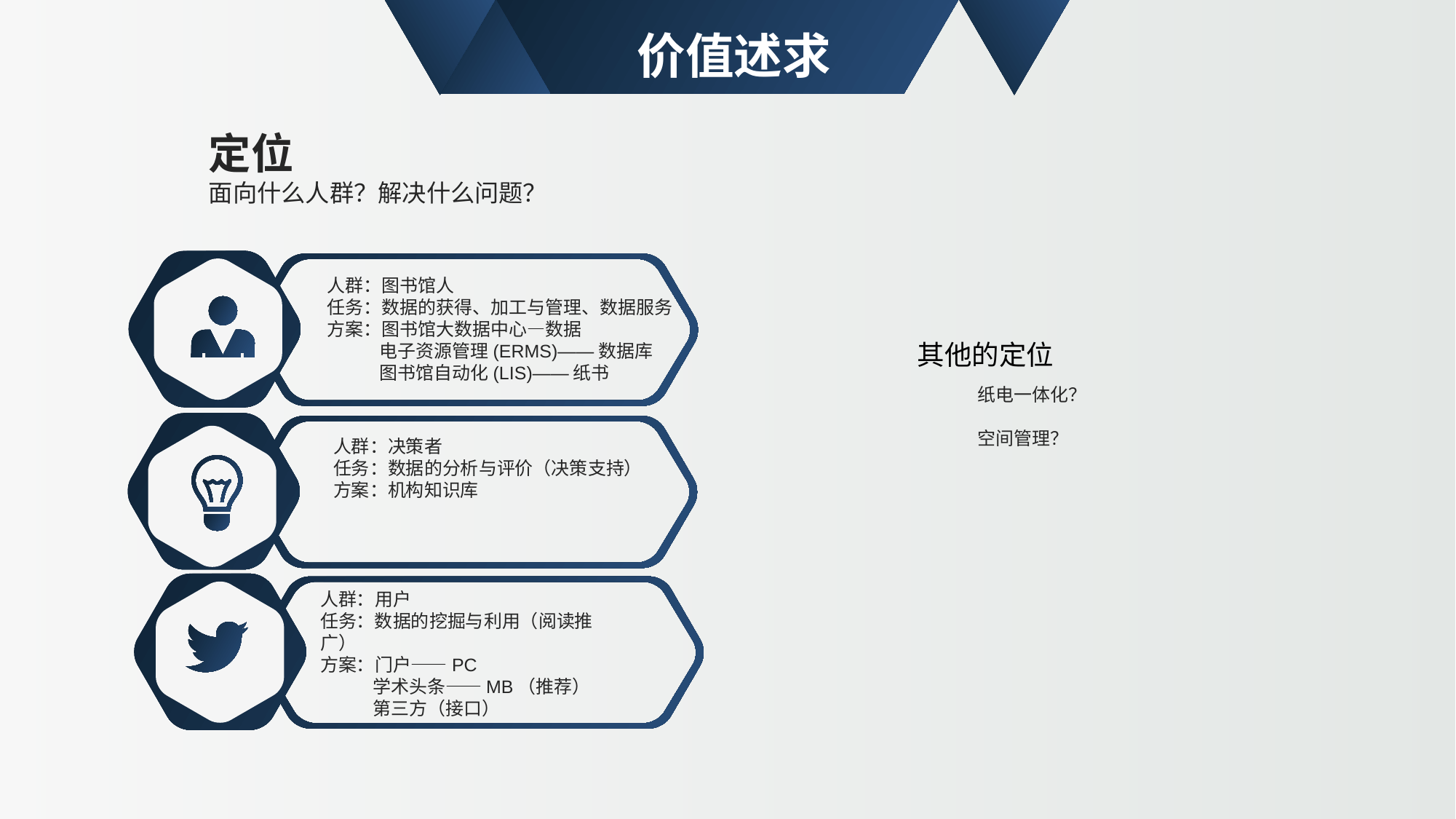

价值述求
定位
面向什么人群？解决什么问题？

人群：图书馆人
任务：数据的获得、加工与管理、数据服务
方案：图书馆大数据中心—数据
            电子资源管理(ERMS)——数据库
            图书馆自动化(LIS)——纸书

其他的定位

纸电一体化？

空间管理？

人群：决策者
任务：数据的分析与评价（决策支持）
方案：机构知识库

人群：用户
任务：数据的挖掘与利用（阅读推广）
方案：门户——PC
            学术头条——MB（推荐）
            第三方（接口）